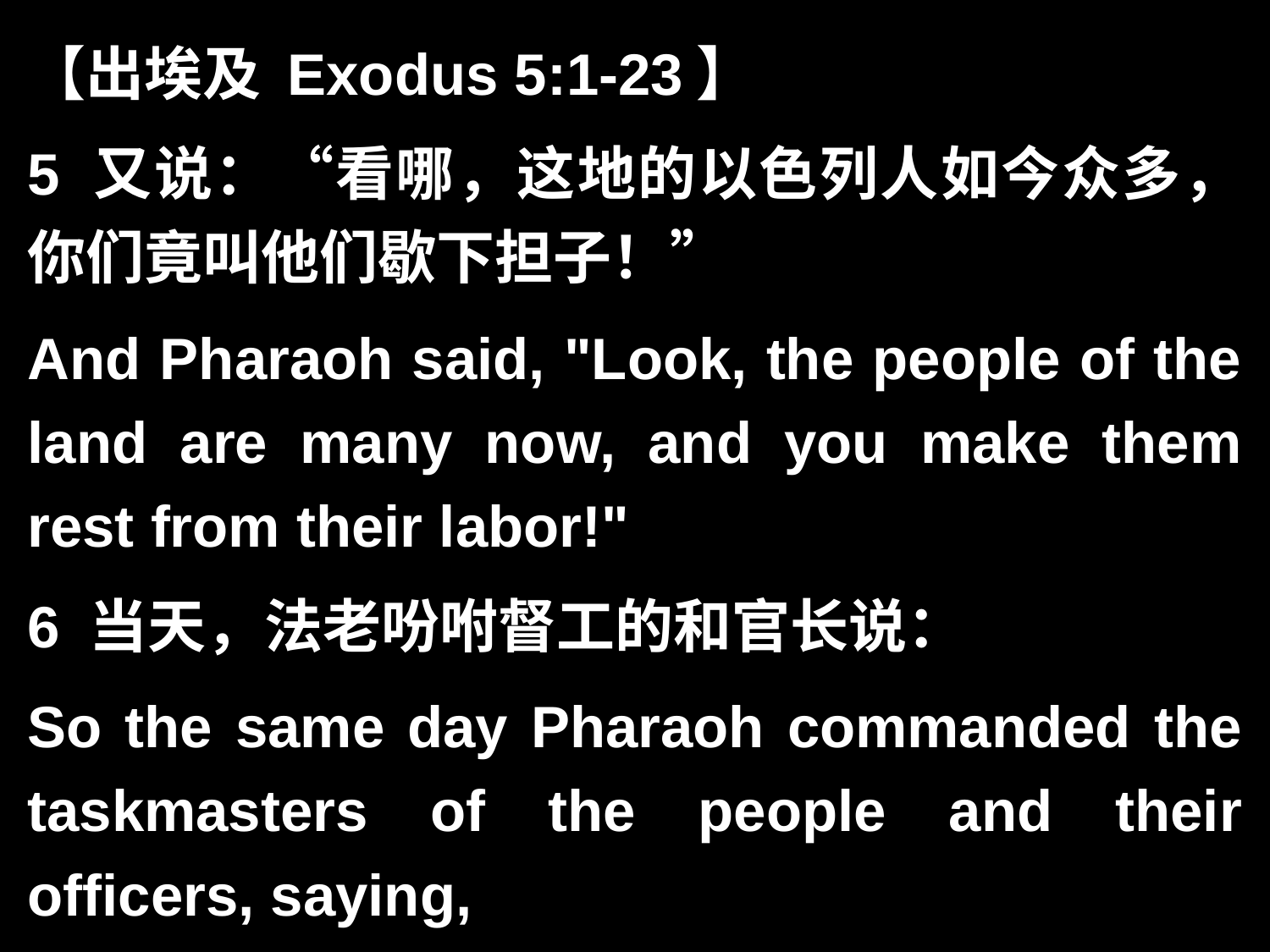

【出埃及 Exodus 5:1-23】
5 又说：“看哪，这地的以色列人如今众多，你们竟叫他们歇下担子！”
And Pharaoh said, "Look, the people of the land are many now, and you make them rest from their labor!"
6 当天，法老吩咐督工的和官长说：
So the same day Pharaoh commanded the taskmasters of the people and their officers, saying,